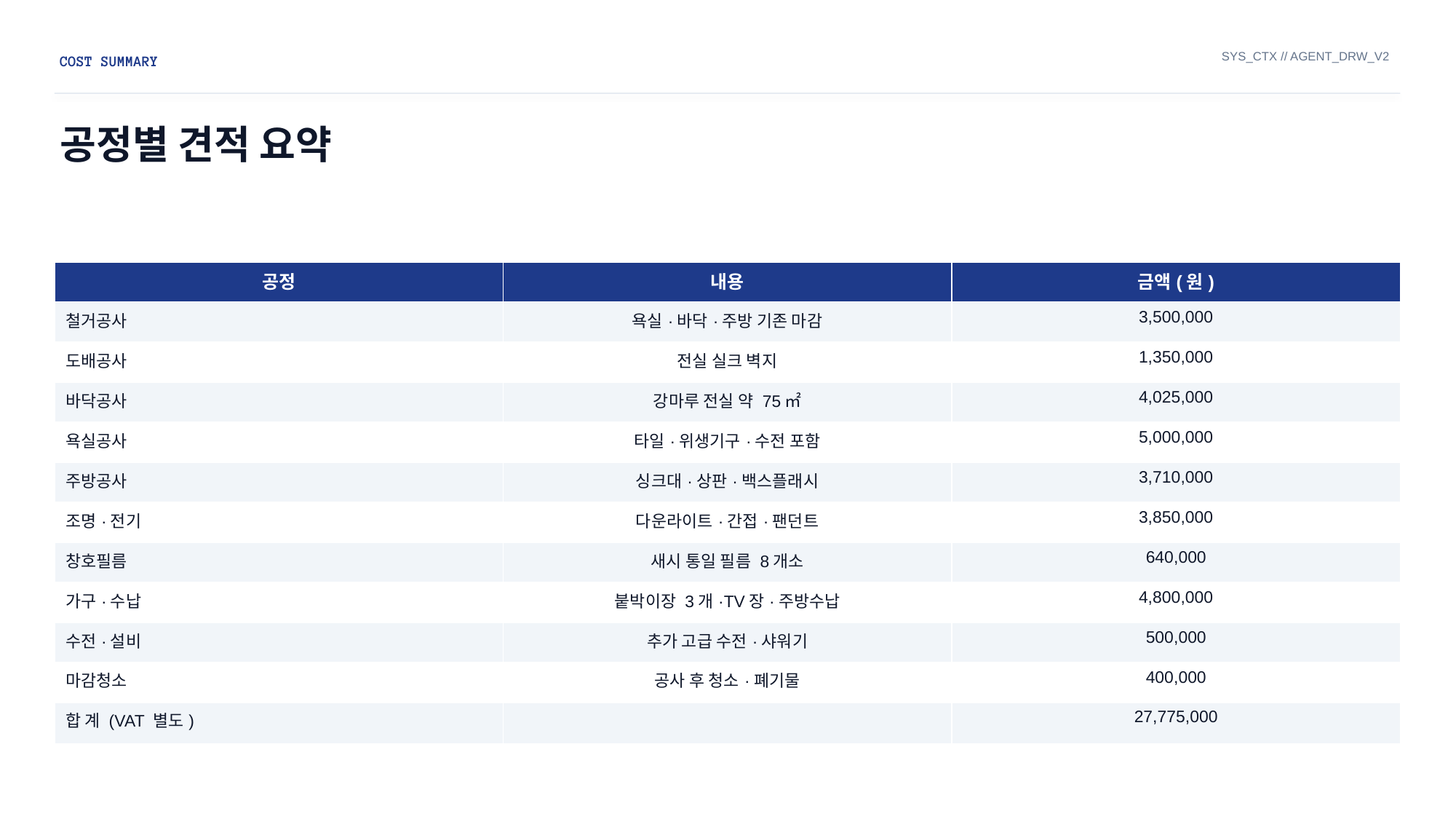

SYS_CTX // AGENT_DRW_V2
COST SUMMARY

공정별 견적 요약
| 공정 | 내용 | 금액(원) |
| --- | --- | --- |
| 철거공사 | 욕실·바닥·주방 기존 마감 | 3,500,000 |
| 도배공사 | 전실 실크 벽지 | 1,350,000 |
| 바닥공사 | 강마루 전실 약 75㎡ | 4,025,000 |
| 욕실공사 | 타일·위생기구·수전 포함 | 5,000,000 |
| 주방공사 | 싱크대·상판·백스플래시 | 3,710,000 |
| 조명·전기 | 다운라이트·간접·팬던트 | 3,850,000 |
| 창호필름 | 새시 통일 필름 8개소 | 640,000 |
| 가구·수납 | 붙박이장 3개·TV장·주방수납 | 4,800,000 |
| 수전·설비 | 추가 고급 수전·샤워기 | 500,000 |
| 마감청소 | 공사 후 청소·폐기물 | 400,000 |
| 합 계 (VAT 별도) |  | 27,775,000 |